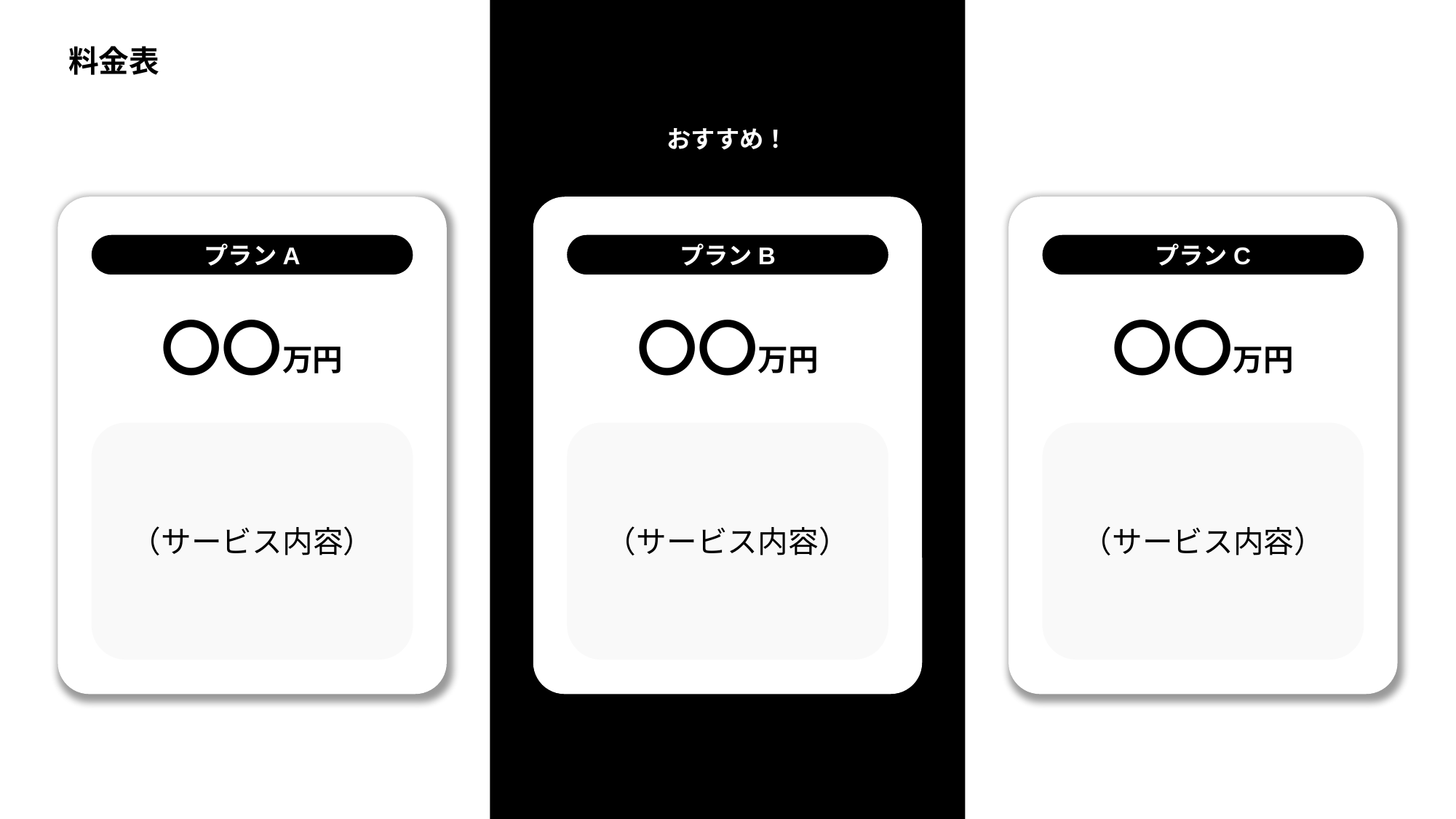

料金表
おすすめ！

プランA
〇〇万円
（サービス内容）

プランB
〇〇万円
（サービス内容）

プランC
〇〇万円
（サービス内容）